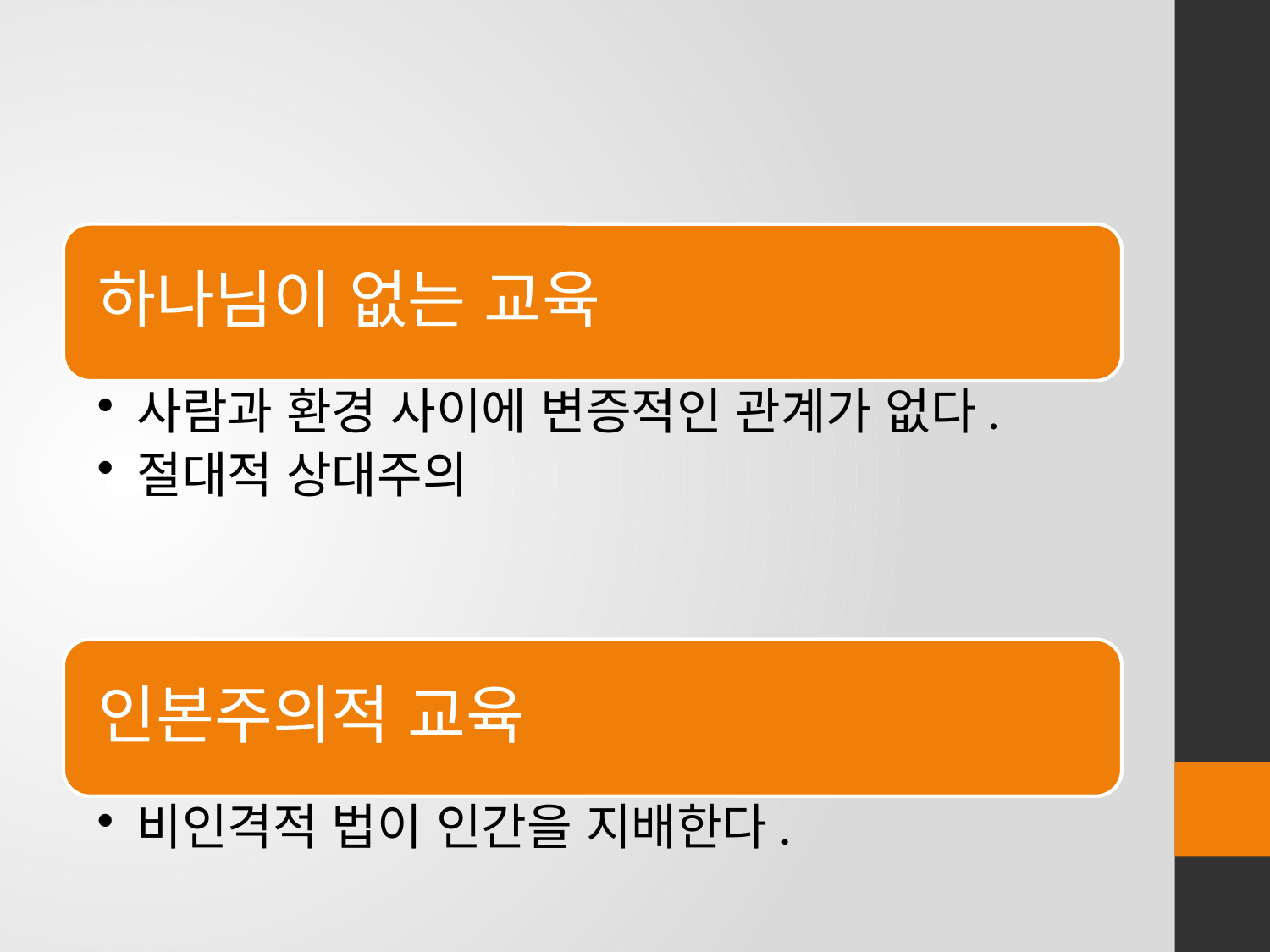

#
하나님이 없는 교육
사람과 환경 사이에 변증적인 관계가 없다.
절대적 상대주의

인본주의적 교육
비인격적 법이 인간을 지배한다.